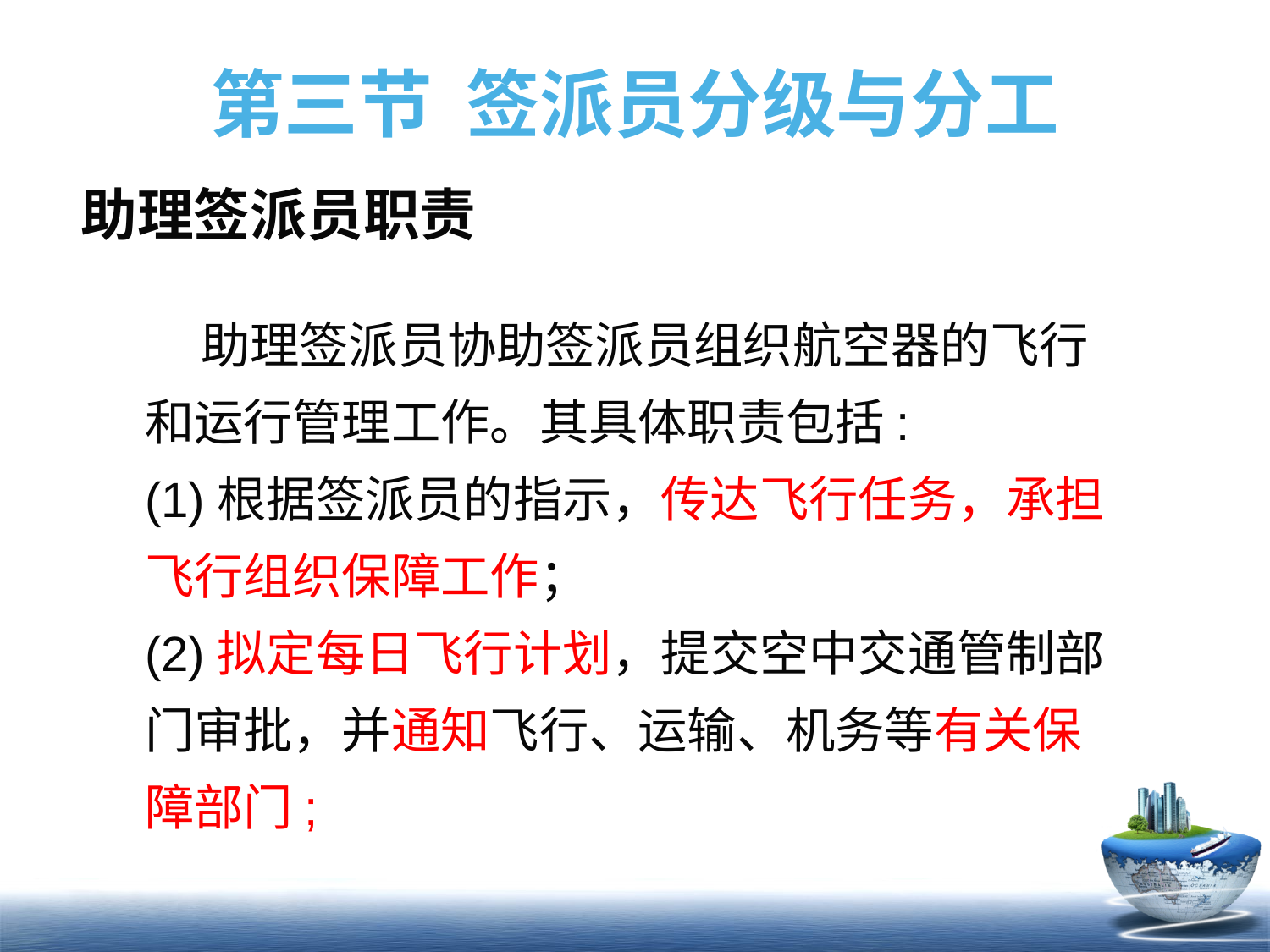

# 第三节  签派员分级与分工
助理签派员职责
    助理签派员协助签派员组织航空器的飞行和运行管理工作。其具体职责包括:
(1)根据签派员的指示，传达飞行任务，承担飞行组织保障工作；
(2)拟定每日飞行计划，提交空中交通管制部门审批，并通知飞行、运输、机务等有关保障部门;